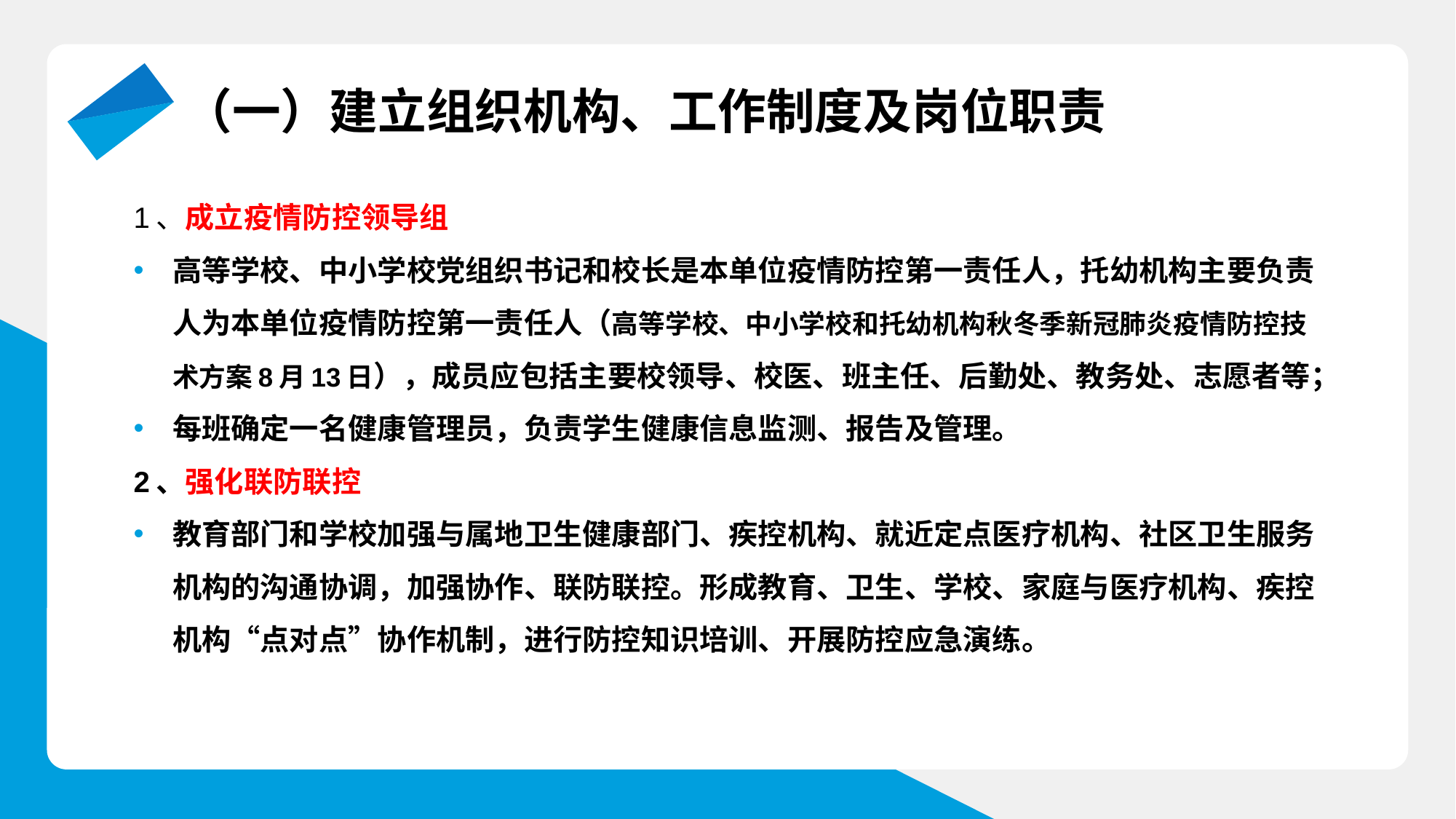

（一）建立组织机构、工作制度及岗位职责

1、成立疫情防控领导组
高等学校、中小学校党组织书记和校长是本单位疫情防控第一责任人，托幼机构主要负责人为本单位疫情防控第一责任人（高等学校、中小学校和托幼机构秋冬季新冠肺炎疫情防控技术方案8月13日），成员应包括主要校领导、校医、班主任、后勤处、教务处、志愿者等；
每班确定一名健康管理员，负责学生健康信息监测、报告及管理。
2、强化联防联控
教育部门和学校加强与属地卫生健康部门、疾控机构、就近定点医疗机构、社区卫生服务机构的沟通协调，加强协作、联防联控。形成教育、卫生、学校、家庭与医疗机构、疾控机构“点对点”协作机制，进行防控知识培训、开展防控应急演练。